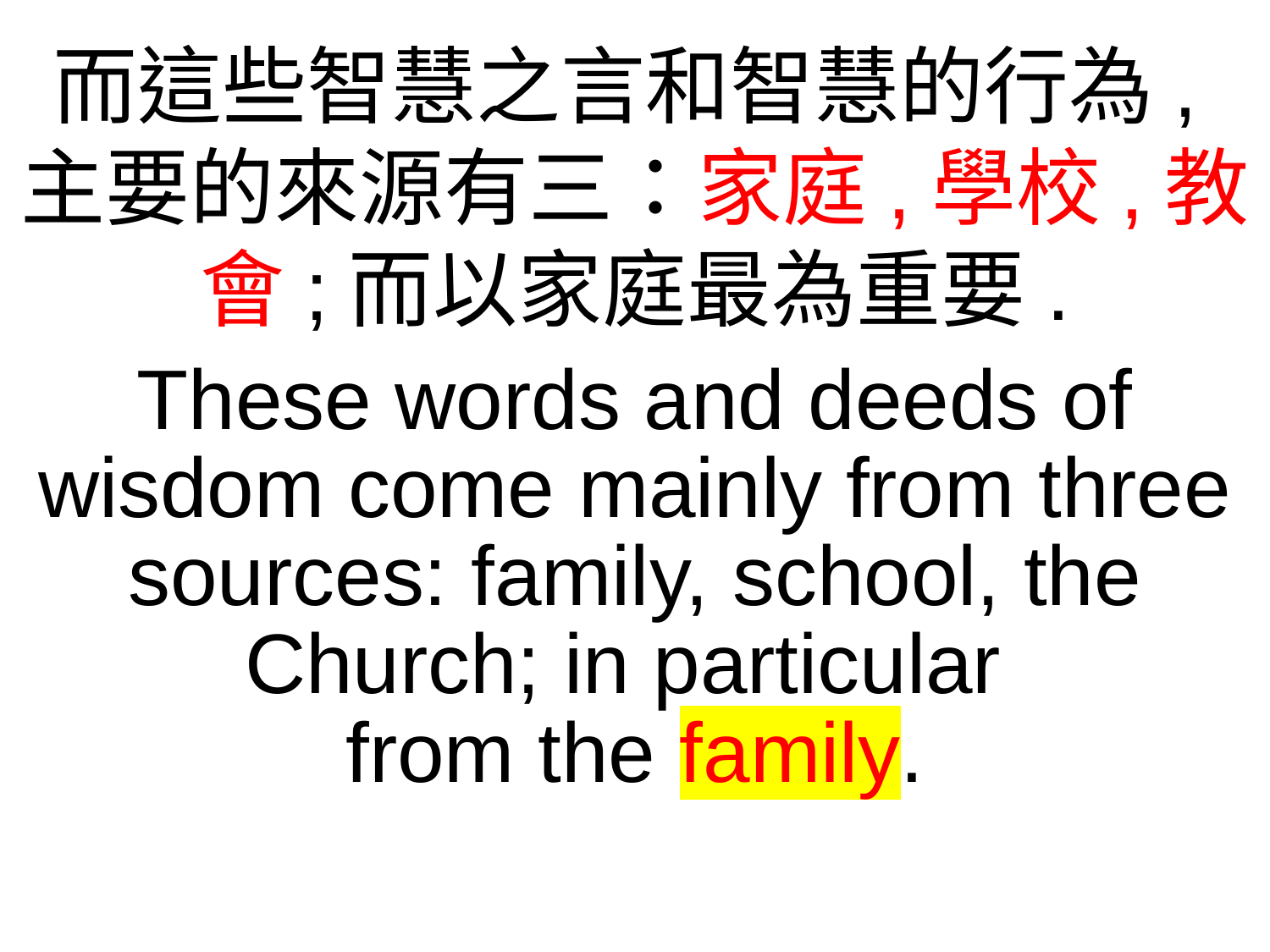

而這些智慧之言和智慧的行為,主要的來源有三：家庭,學校,教會;而以家庭最為重要.
These words and deeds of wisdom come mainly from three sources: family, school, the Church; in particular
from the family.